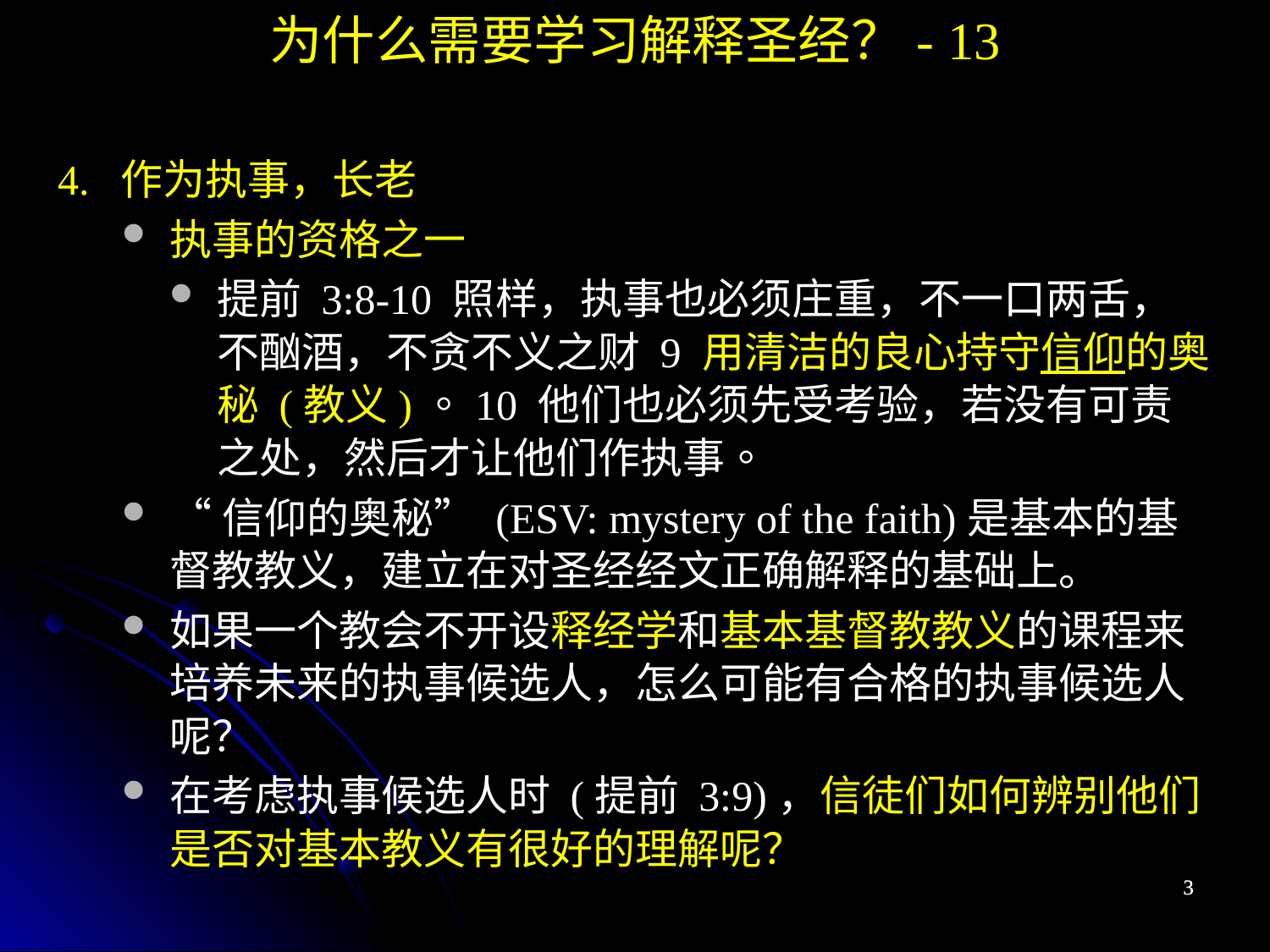

为什么需要学习解释圣经？- 13
4.  作为执事，长老
执事的资格之一
提前 3:8-10 照样，执事也必须庄重，不一口两舌，不酗酒，不贪不义之财 9 用清洁的良心持守信仰的奥秘 (教义)。10 他们也必须先受考验，若没有可责之处，然后才让他们作执事。
“信仰的奥秘” (ESV: mystery of the faith)是基本的基督教教义，建立在对圣经经文正确解释的基础上。
如果一个教会不开设释经学和基本基督教教义的课程来培养未来的执事候选人，怎么可能有合格的执事候选人呢？
在考虑执事候选人时 (提前 3:9)，信徒们如何辨别他们是否对基本教义有很好的理解呢？
3
3